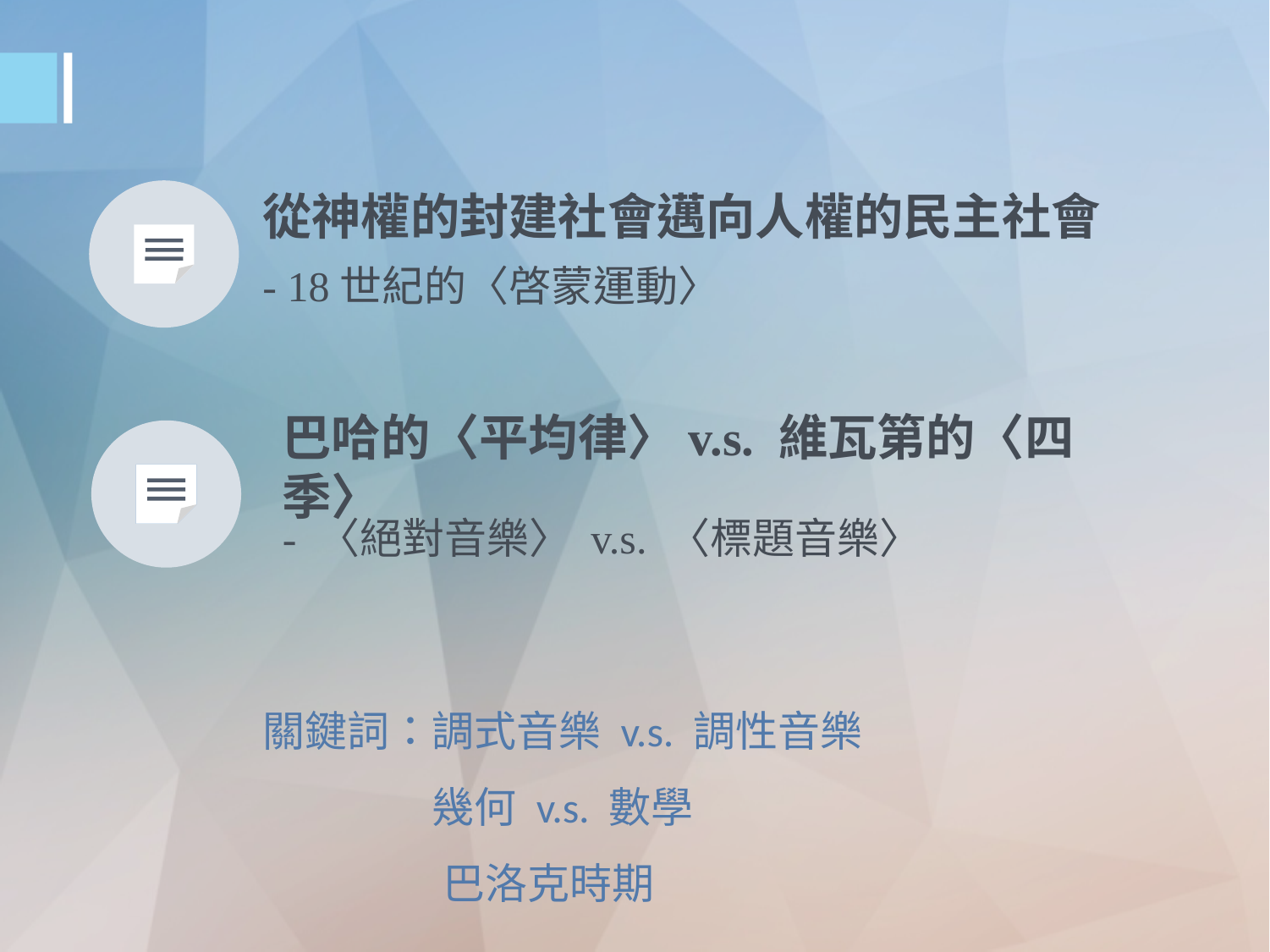

從神權的封建社會邁向人權的民主社會
- 18世紀的〈啓蒙運動〉

巴哈的〈平均律〉v.s. 維瓦第的〈四季〉
- 〈絕對音樂〉 v.s. 〈標題音樂〉

關鍵詞：調式音樂 v.s. 調性音樂
　　　　幾何 v.s. 數學
      　　   巴洛克時期